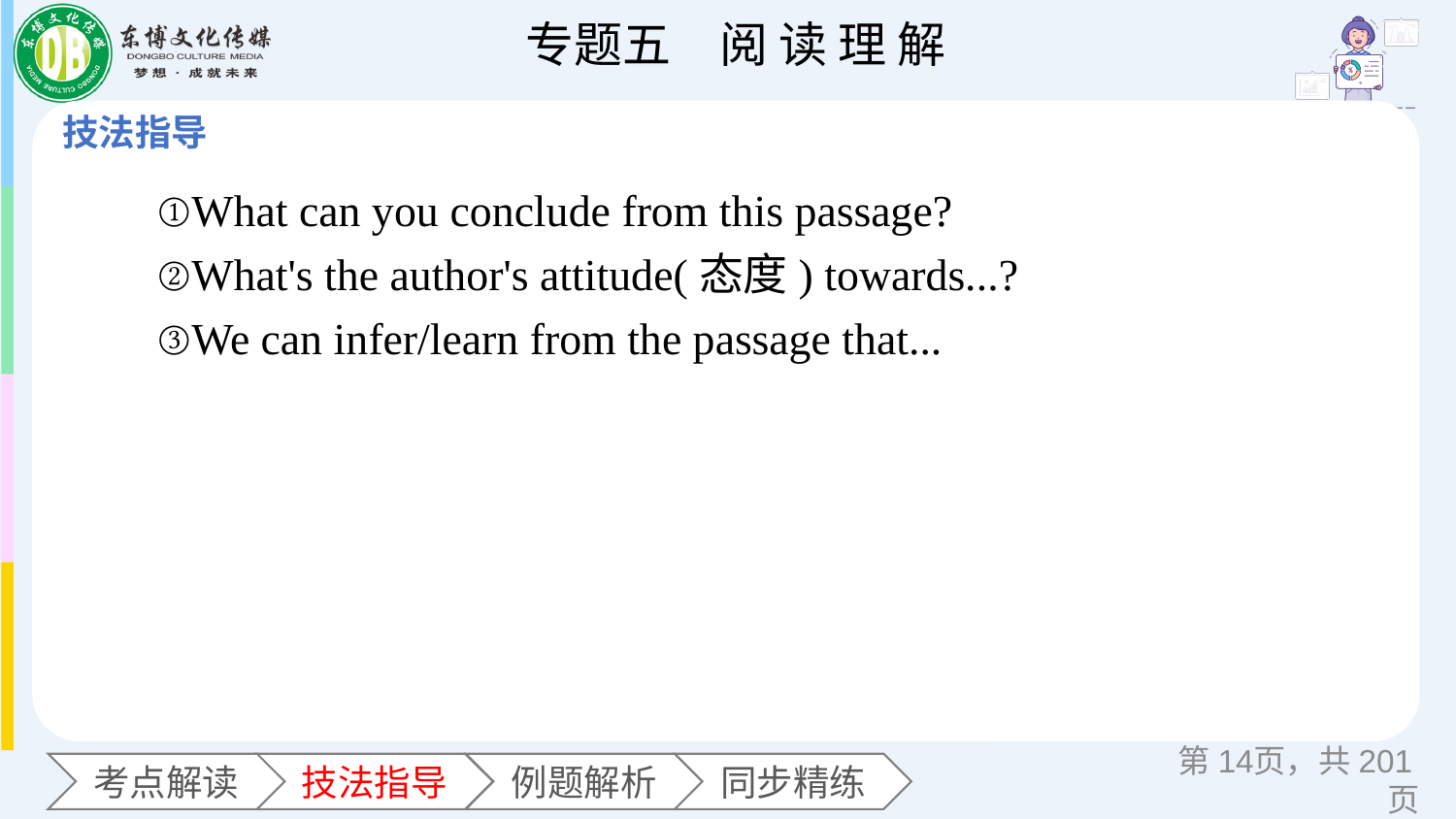

①What can you conclude from this passage?
②What's the author's attitude(态度) towards...?
③We can infer/learn from the passage that...
第14页，共201页